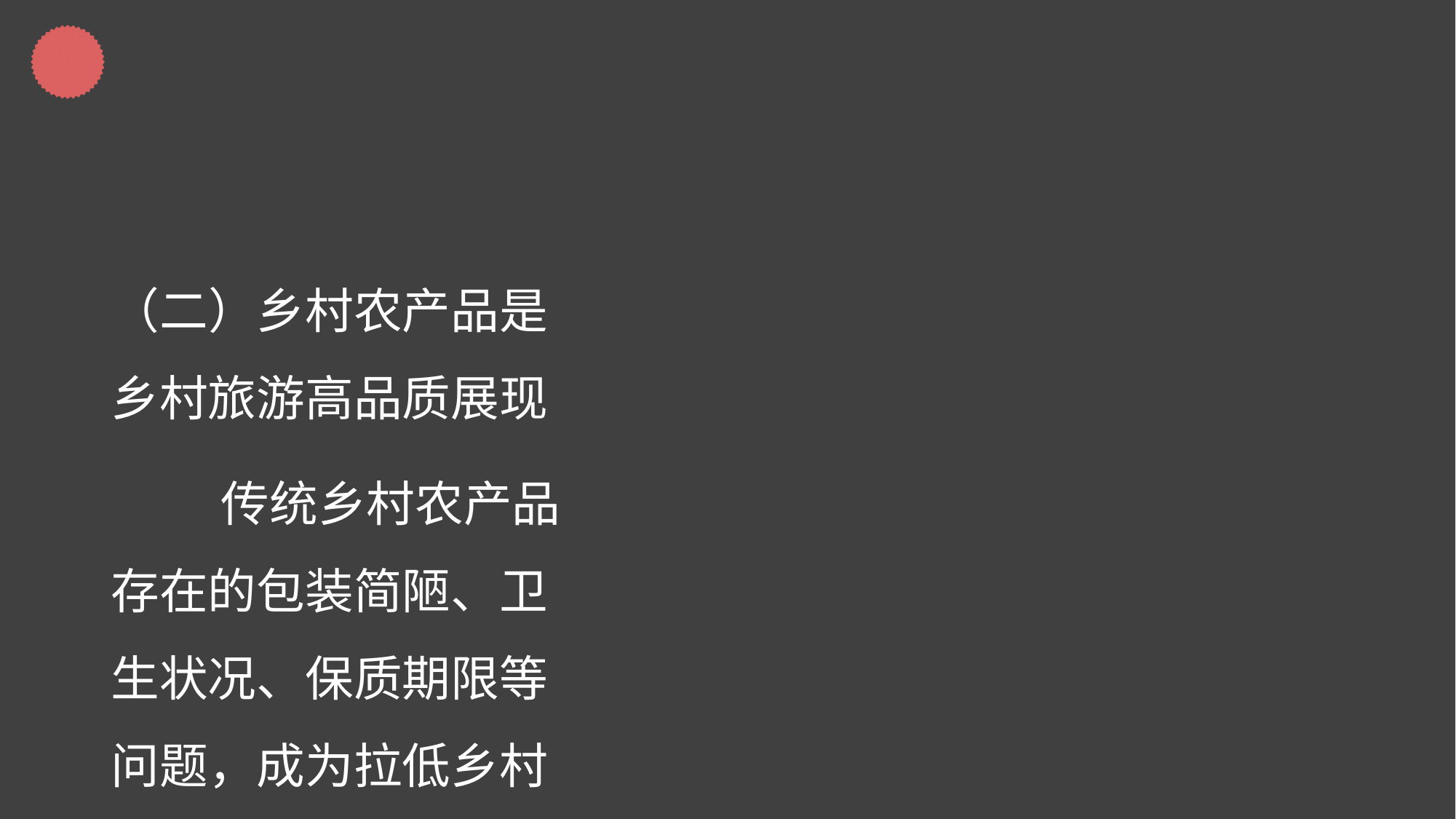

（二）乡村农产品是乡村旅游高品质展现
         传统乡村农产品存在的包装简陋、卫生状况、保质期限等问题，成为拉低乡村旅游品质的致命要素。随着乡村旅游的不断升级，乡村农产品也应与高品质生活、健康生活理念结合，为游客营造难忘的乡村之旅。